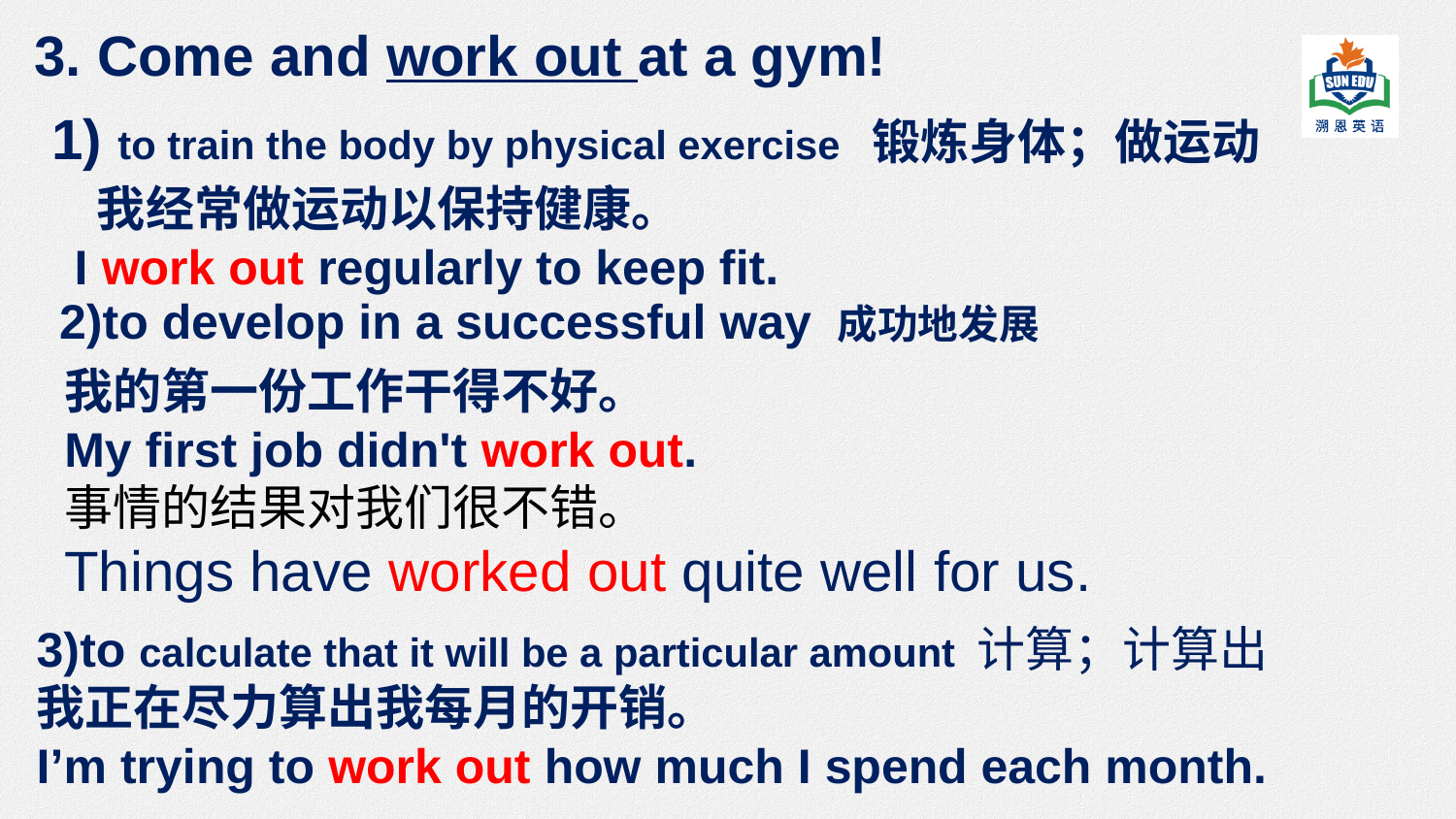

3. Come and work out at a gym!
1) to train the body by physical exercise  锻炼身体；做运动
 我经常做运动以保持健康。
I work out regularly to keep fit.
2)to develop in a successful way 成功地发展
我的第一份工作干得不好。
My first job didn't work out.
事情的结果对我们很不错。
Things have worked out quite well for us.
3)to calculate that it will be a particular amount 计算；计算出
我正在尽力算出我每月的开销。
I’m trying to work out how much I spend each month.